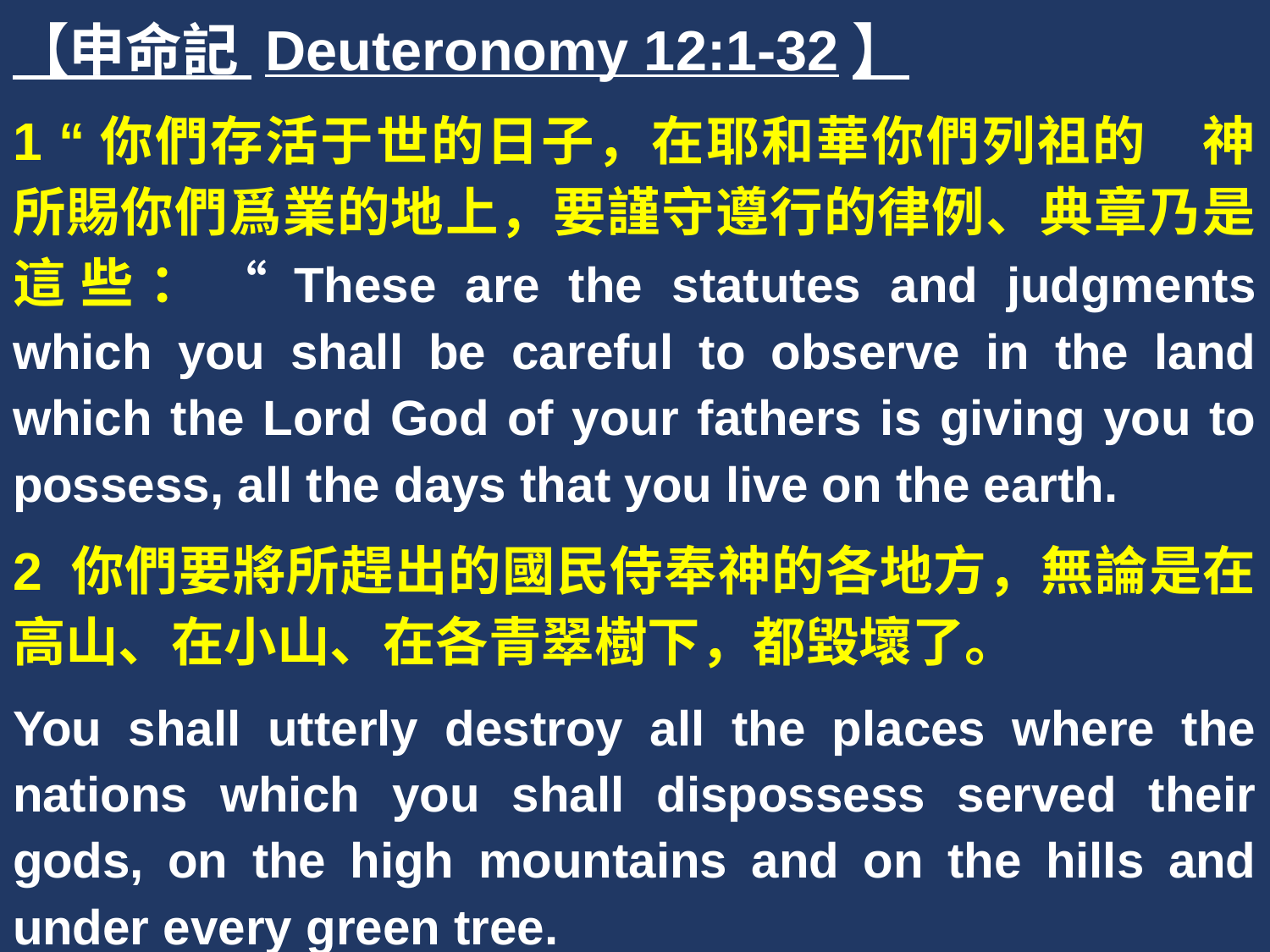

【申命記 Deuteronomy 12:1-32】
1 “你們存活于世的日子，在耶和華你們列祖的　神所賜你們爲業的地上，要謹守遵行的律例、典章乃是這些：“These are the statutes and judgments which you shall be careful to observe in the land which the Lord God of your fathers is giving you to possess, all the days that you live on the earth.
2 你們要將所趕出的國民侍奉神的各地方，無論是在高山、在小山、在各青翠樹下，都毀壞了。
You shall utterly destroy all the places where the nations which you shall dispossess served their gods, on the high mountains and on the hills and under every green tree.